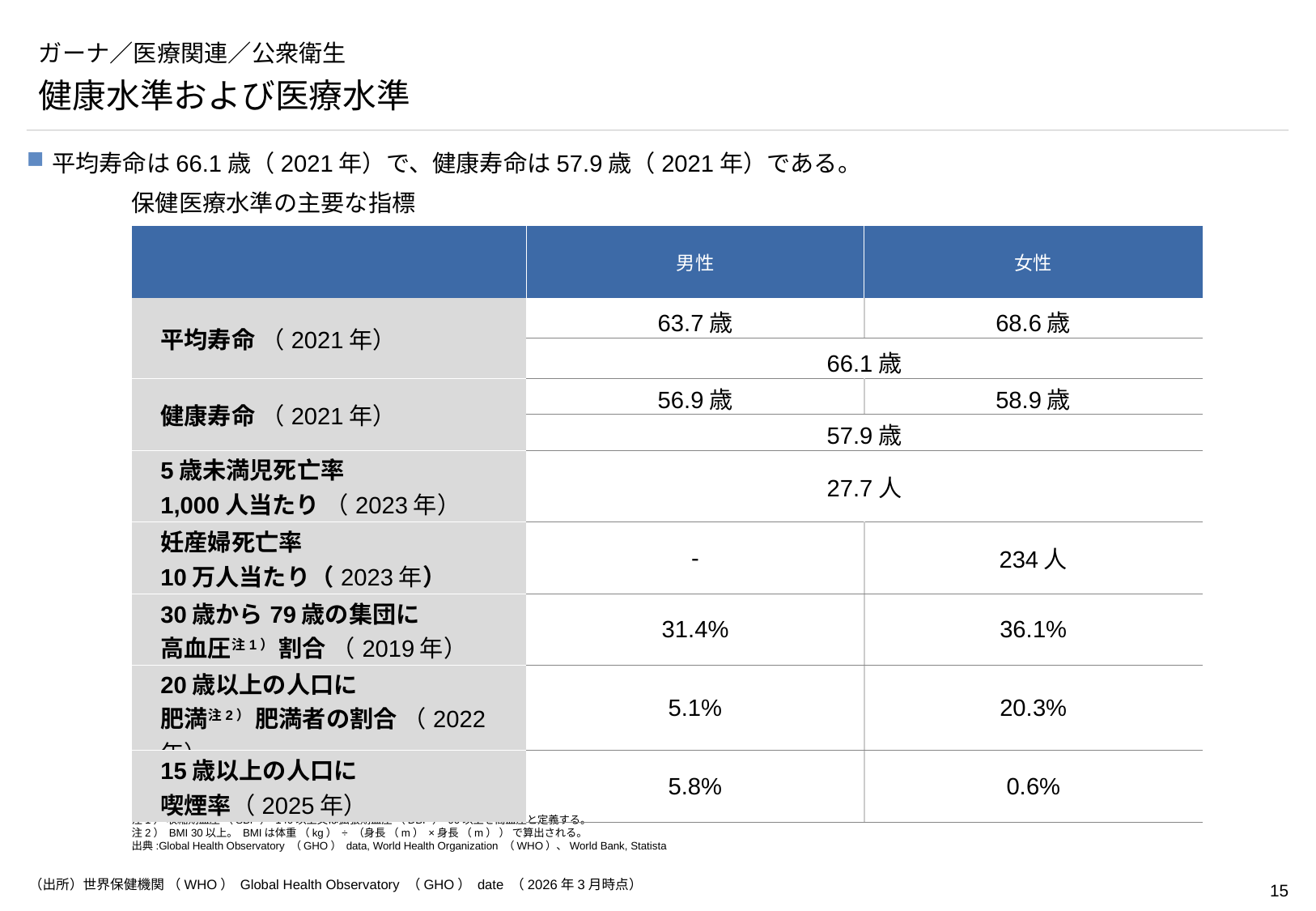

# ガーナ／医療関連／公衆衛生
健康水準および医療水準
平均寿命は66.1歳（2021年）で、健康寿命は57.9歳（2021年）である。
保健医療水準の主要な指標
|  | 男性 | 女性 |
| --- | --- | --- |
| 平均寿命 （2021年） | 63.7歳 | 68.6歳 |
|  | 66.1歳 |  |
| 健康寿命 （2021年） | 56.9歳 | 58.9歳 |
|  | 57.9歳 |  |
| 5歳未満児死亡率 1,000人当たり （2023年） | 27.7人 |  |
| 妊産婦死亡率 10万人当たり（2023年） | - | 234人 |
| 30歳から79歳の集団に 高血圧注1） 割合 （2019年） | 31.4% | 36.1% |
| 20歳以上の人口に 肥満注2） 肥満者の割合 （2022年） | 5.1% | 20.3% |
| 15歳以上の人口に 喫煙率（2025年） | 5.8% | 0.6% |
注1） 収縮期血圧 （SBP） 140以上又は拡張期血圧 （DBP） 90以上を高血圧と定義する。
注2） BMI 30以上。 BMIは体重 （kg） ÷ （身長 （m） ×身長 （m） ） で算出される。
出典:Global Health Observatory （GHO） data, World Health Organization （WHO）、World Bank, Statista
（出所）世界保健機関 （WHO） Global Health Observatory （GHO） date （2026年3月時点）